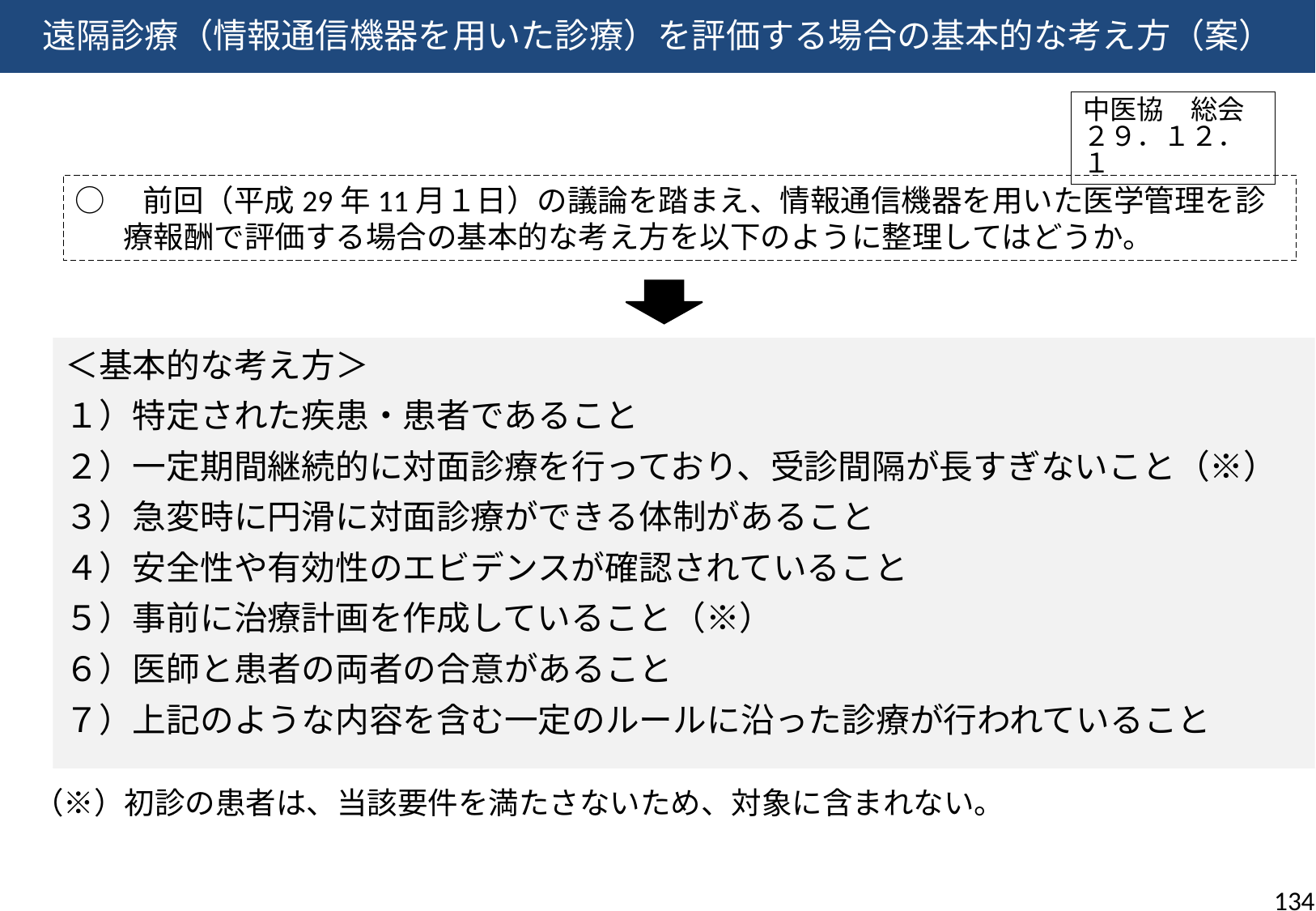

遠隔診療（情報通信機器を用いた診療）を評価する場合の基本的な考え方（案）

中医協　総会
２９．１２．１
○　前回（平成29年11月１日）の議論を踏まえ、情報通信機器を用いた医学管理を診療報酬で評価する場合の基本的な考え方を以下のように整理してはどうか。

＜基本的な考え方＞
１）特定された疾患・患者であること
２）一定期間継続的に対面診療を行っており、受診間隔が長すぎないこと（※）
３）急変時に円滑に対面診療ができる体制があること
４）安全性や有効性のエビデンスが確認されていること
５）事前に治療計画を作成していること（※）
６）医師と患者の両者の合意があること
７）上記のような内容を含む一定のルールに沿った診療が行われていること
（※）初診の患者は、当該要件を満たさないため、対象に含まれない。
134